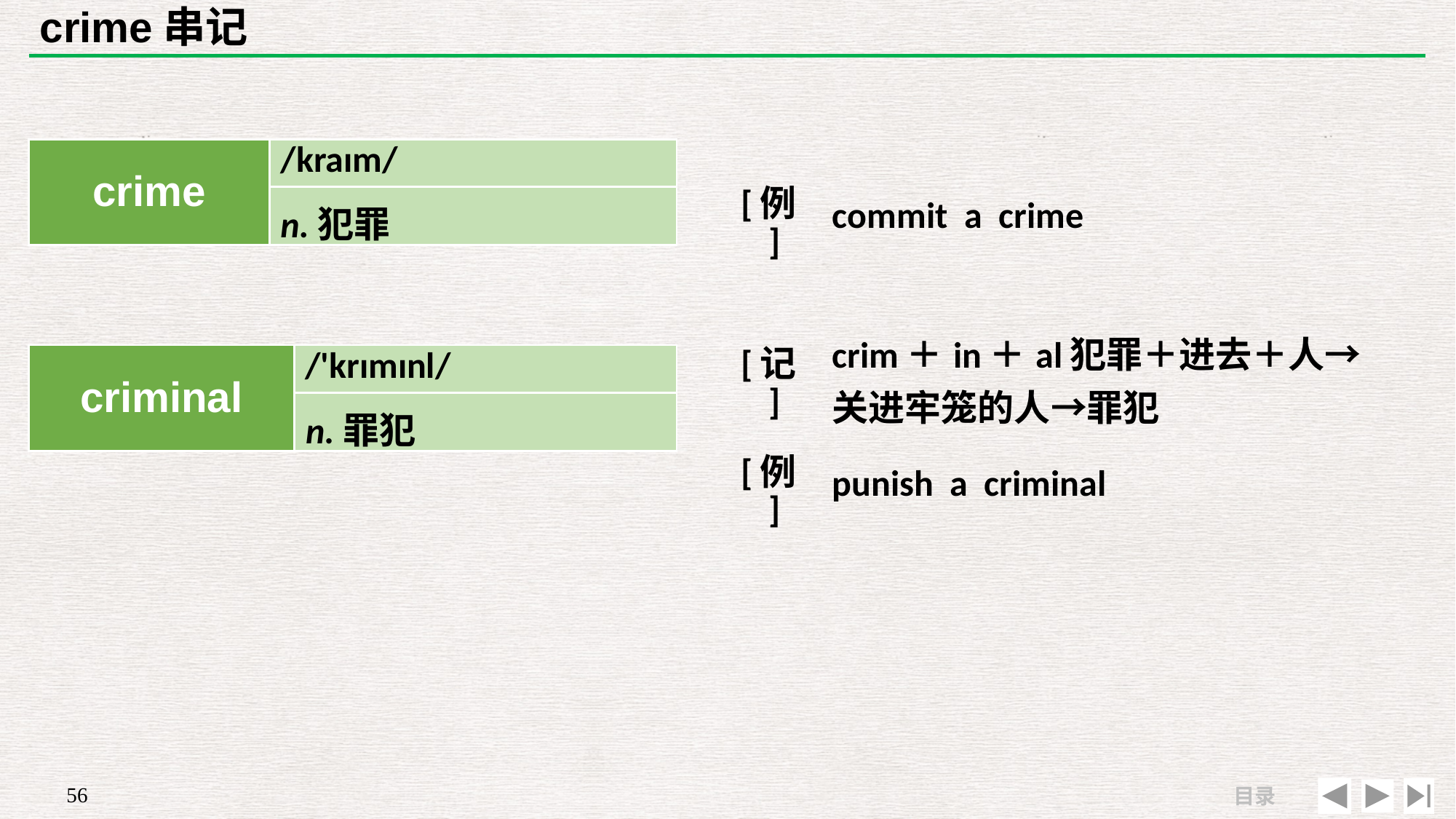

# crime串记

|  |  |
| --- | --- |
| [例] | commit a crime |
| crime | /kraɪm/ |
| --- | --- |
|  |  |
n.犯罪
| [记] | crim＋in＋al犯罪＋进去＋人→关进牢笼的人→罪犯 |
| --- | --- |
| [例] | punish a criminal |
| criminal | /'krɪmɪnl/ |
| --- | --- |
|  |  |
n.罪犯